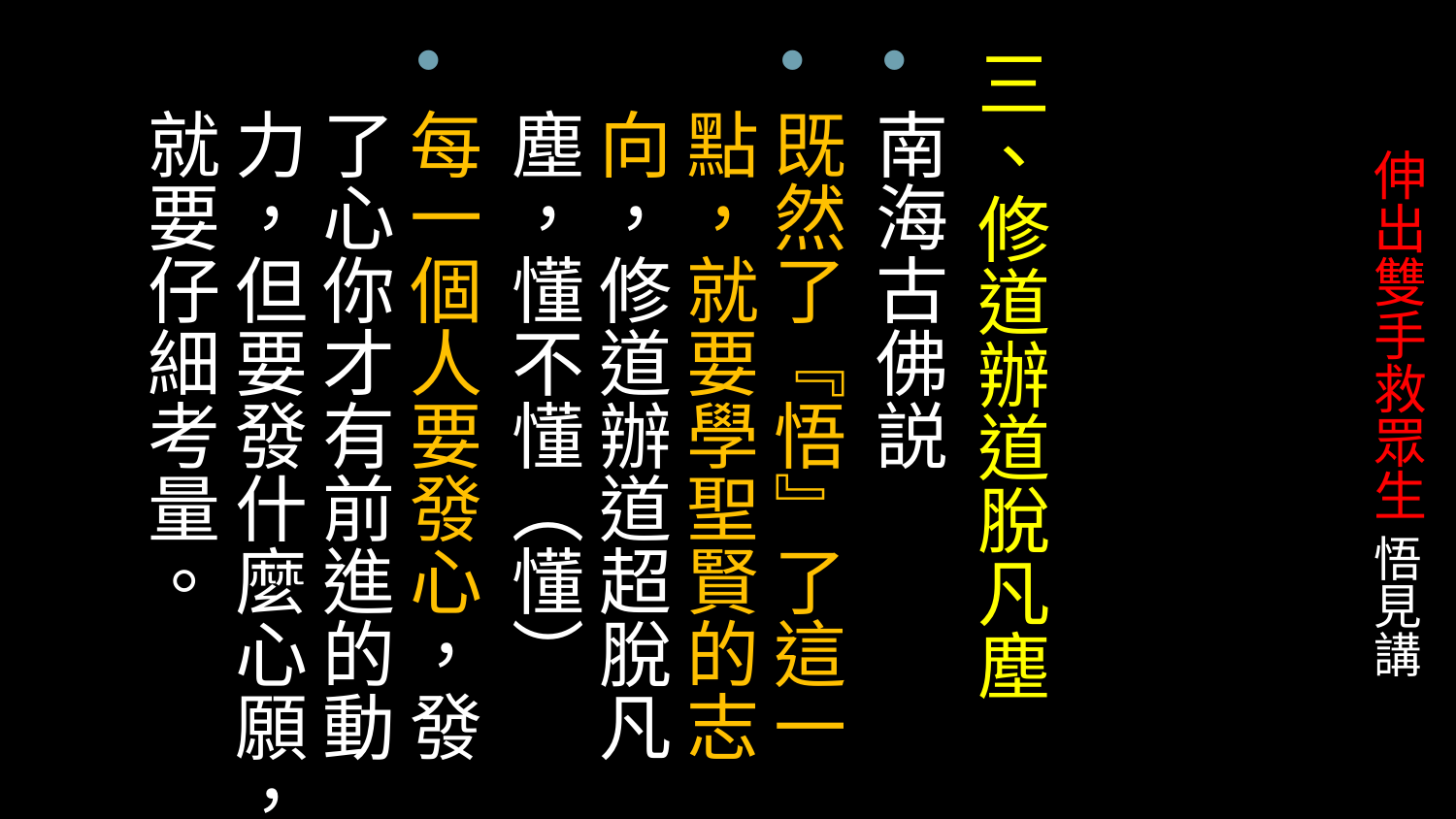

三、修道辦道脫凡塵
南海古佛説
既然了『悟』了這一點，就要學聖賢的志向，修道辦道超脫凡塵，懂不懂（懂）
每一個人要發心，發了心你才有前進的動力，但要發什麼心願，就要仔細考量。

# 伸出雙手救眾生 悟見講